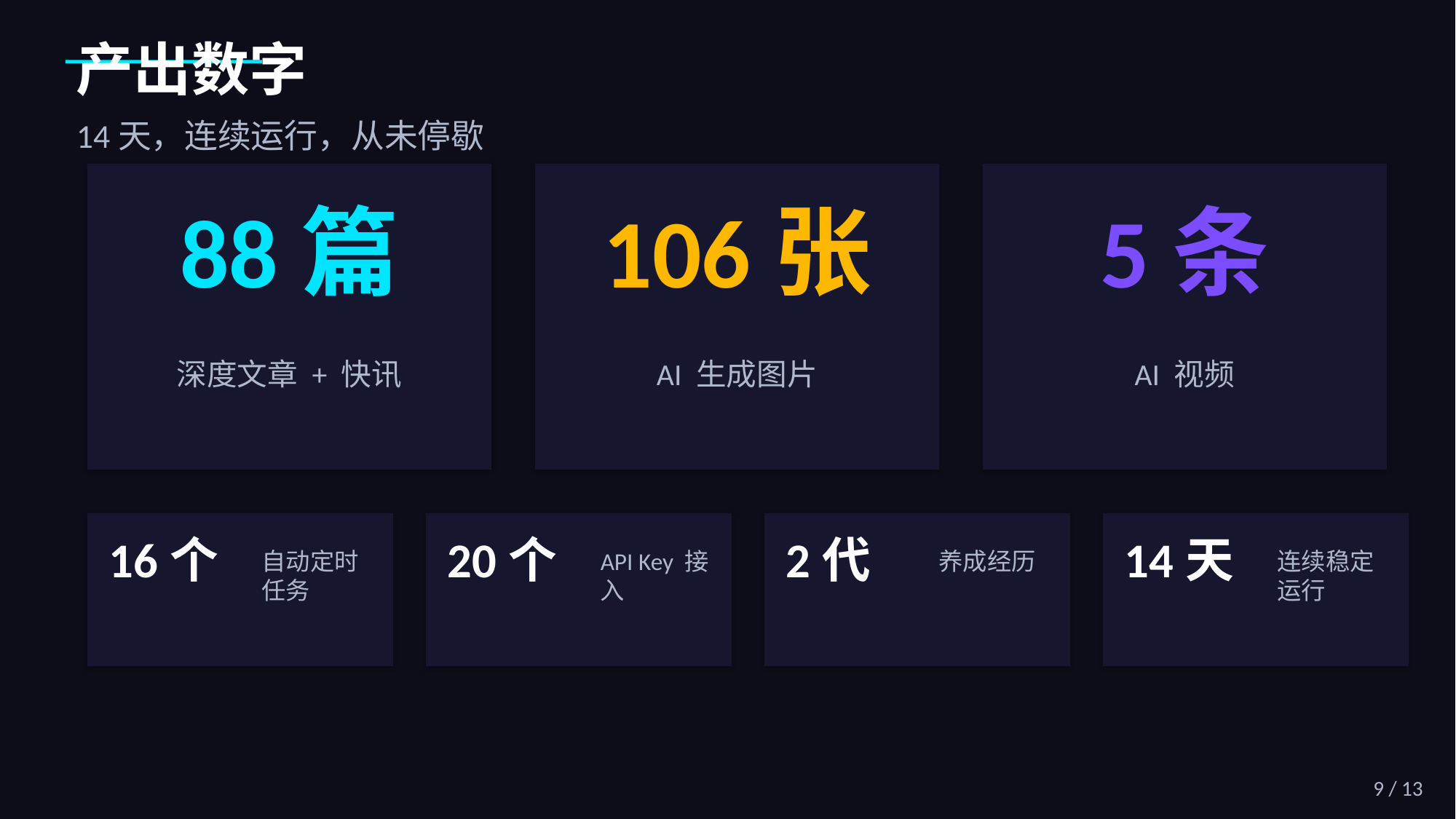

产出数字

14天，连续运行，从未停歇

88篇
106张
5条
深度文章 + 快讯
AI 生成图片
AI 视频

16个
20个
2代
14天
自动定时任务
API Key 接入
养成经历
连续稳定运行
9 / 13